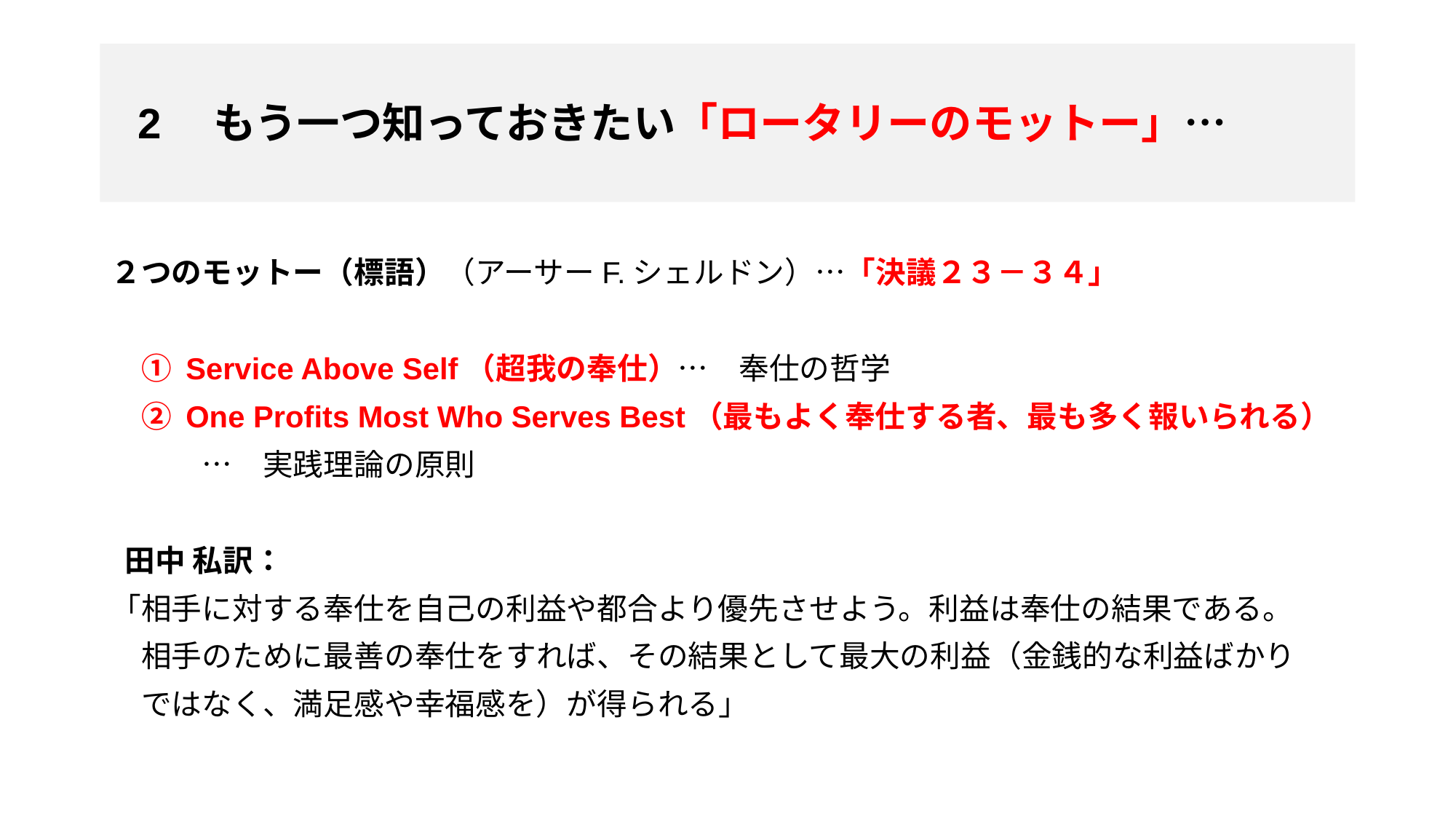

# 2　もう一つ知っておきたい「ロータリーのモットー」…
２つのモットー（標語）（アーサーF.シェルドン）…「決議２３－３４」

　① Service Above Self（超我の奉仕）…　奉仕の哲学
　② One Profits Most Who Serves Best（最もよく奉仕する者、最も多く報いられる）
　　　…　実践理論の原則

 田中 私訳：
「相手に対する奉仕を自己の利益や都合より優先させよう。利益は奉仕の結果である。
　相手のために最善の奉仕をすれば、その結果として最大の利益（金銭的な利益ばかり
　ではなく、満足感や幸福感を）が得られる」